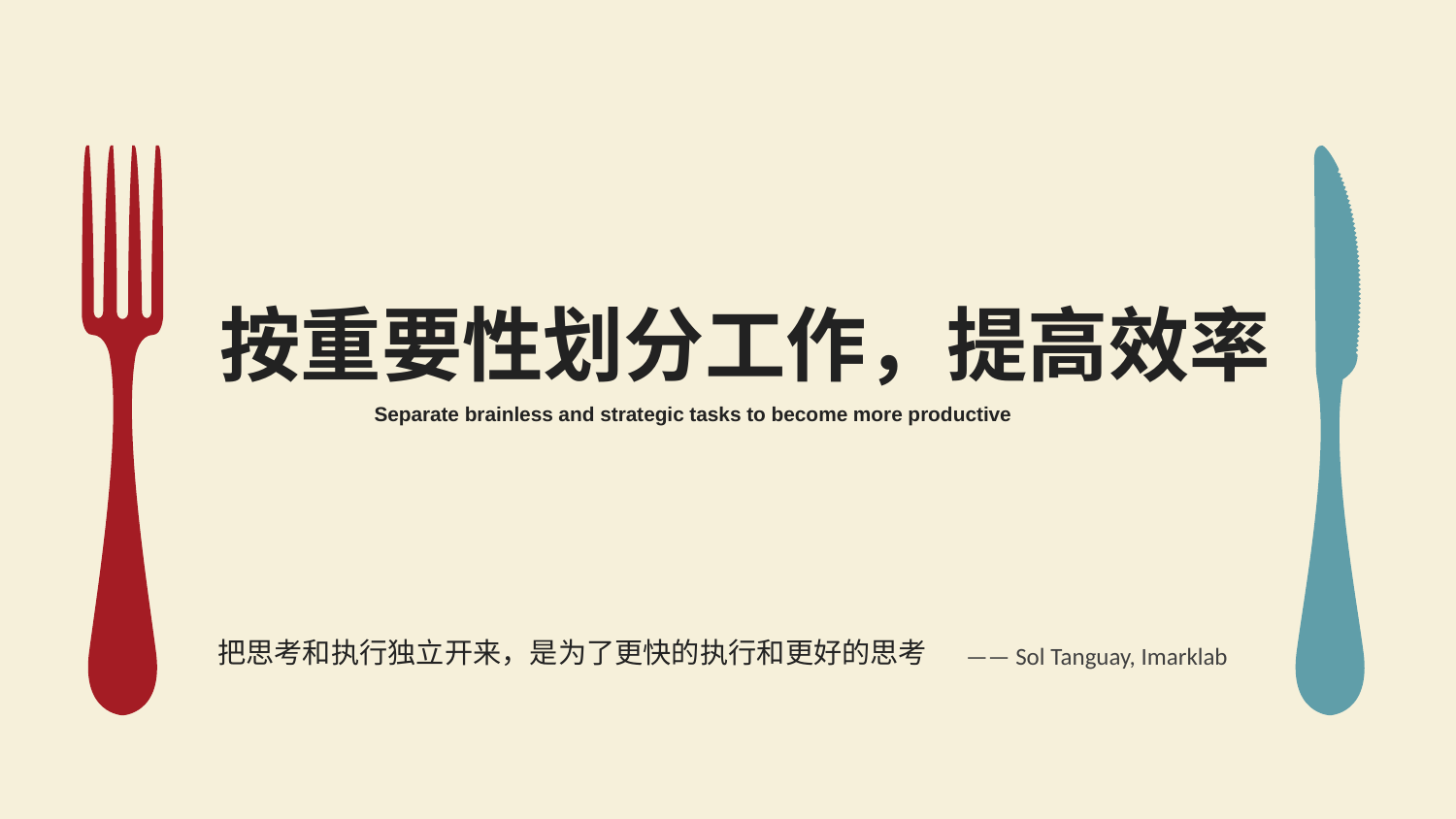

按重要性划分工作，提高效率

Separate brainless and strategic tasks to become more productive
把思考和执行独立开来，是为了更快的执行和更好的思考
—— Sol Tanguay, Imarklab